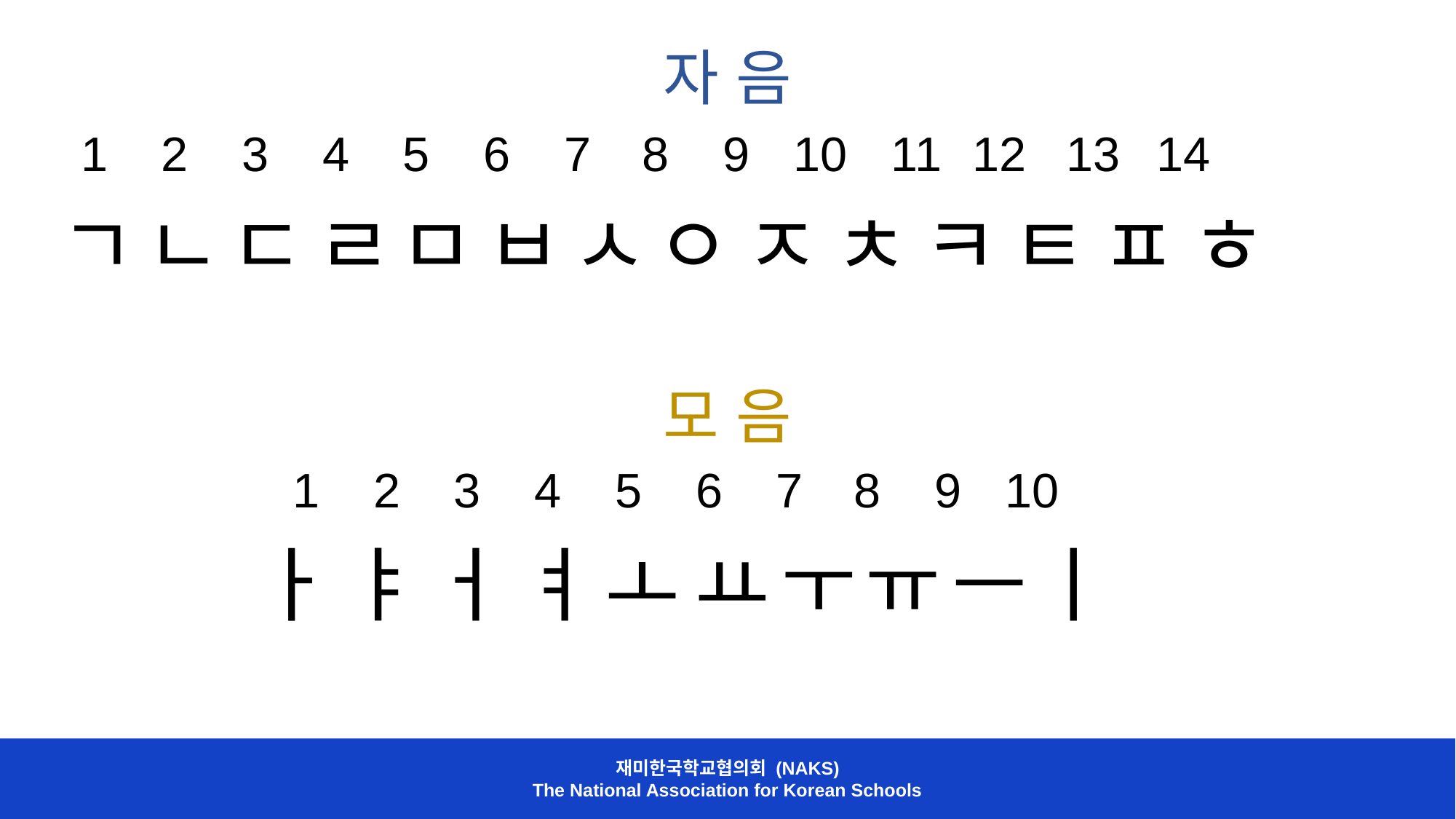

자 음
1    2    3    4    5    6    7   8    9   10   11  12   13  14
ㄱ ㄴ ㄷ ㄹ ㅁ ㅂ ㅅ ㅇ ㅈ ㅊ ㅋ ㅌ ㅍ ㅎ
모 음
1    2    3    4    5    6    7   8    9   10
ㅏ ㅑ ㅓ ㅕ ㅗ ㅛ ㅜ ㅠ ㅡ ㅣ
재미한국학교협의회 (NAKS)
The National Association for Korean Schools